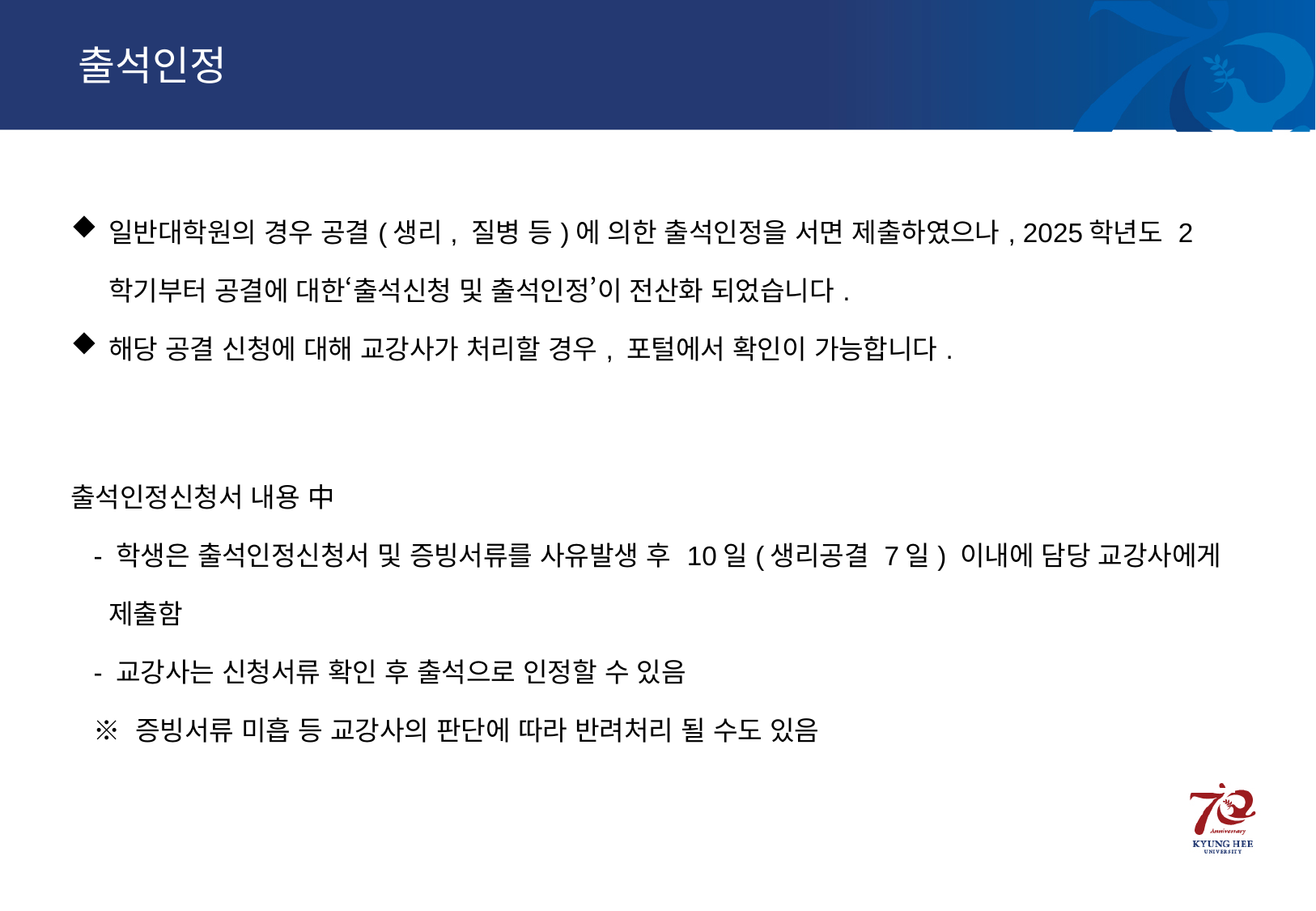

출석인정
| 일반대학원의 경우 공결(생리, 질병 등)에 의한 출석인정을 서면 제출하였으나, 2025학년도 2학기부터 공결에 대한‘출석신청 및 출석인정’이 전산화 되었습니다. 해당 공결 신청에 대해 교강사가 처리할 경우, 포털에서 확인이 가능합니다. 출석인정신청서 내용 中 - 학생은 출석인정신청서 및 증빙서류를 사유발생 후 10일(생리공결 7일) 이내에 담당 교강사에게 제출함 - 교강사는 신청서류 확인 후 출석으로 인정할 수 있음 ※ 증빙서류 미흡 등 교강사의 판단에 따라 반려처리 될 수도 있음 |
| --- |